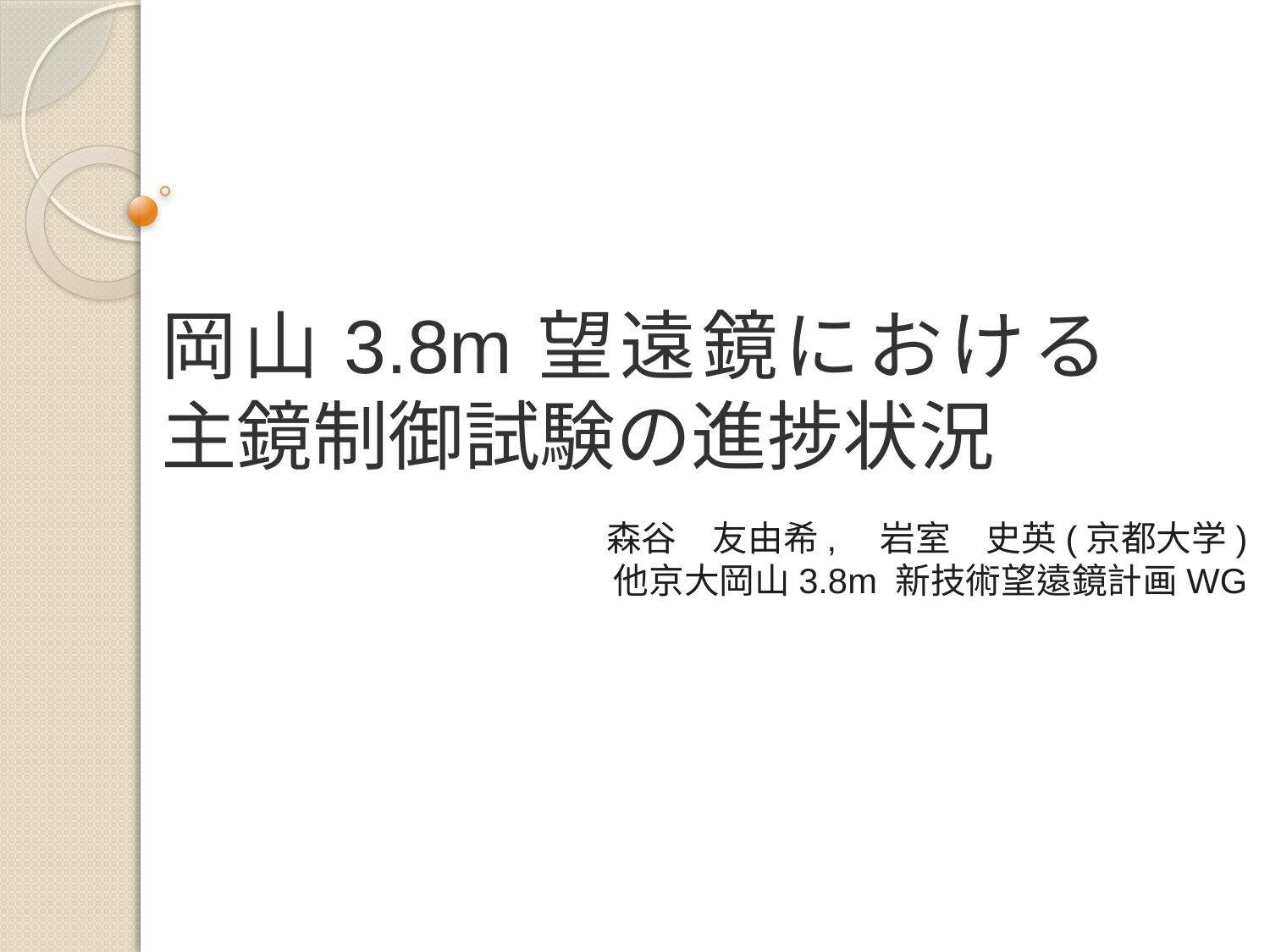

# 岡山3.8m望遠鏡における主鏡制御試験の進捗状況
森谷　友由希,　岩室　史英(京都大学)
他京大岡山3.8m 新技術望遠鏡計画WG